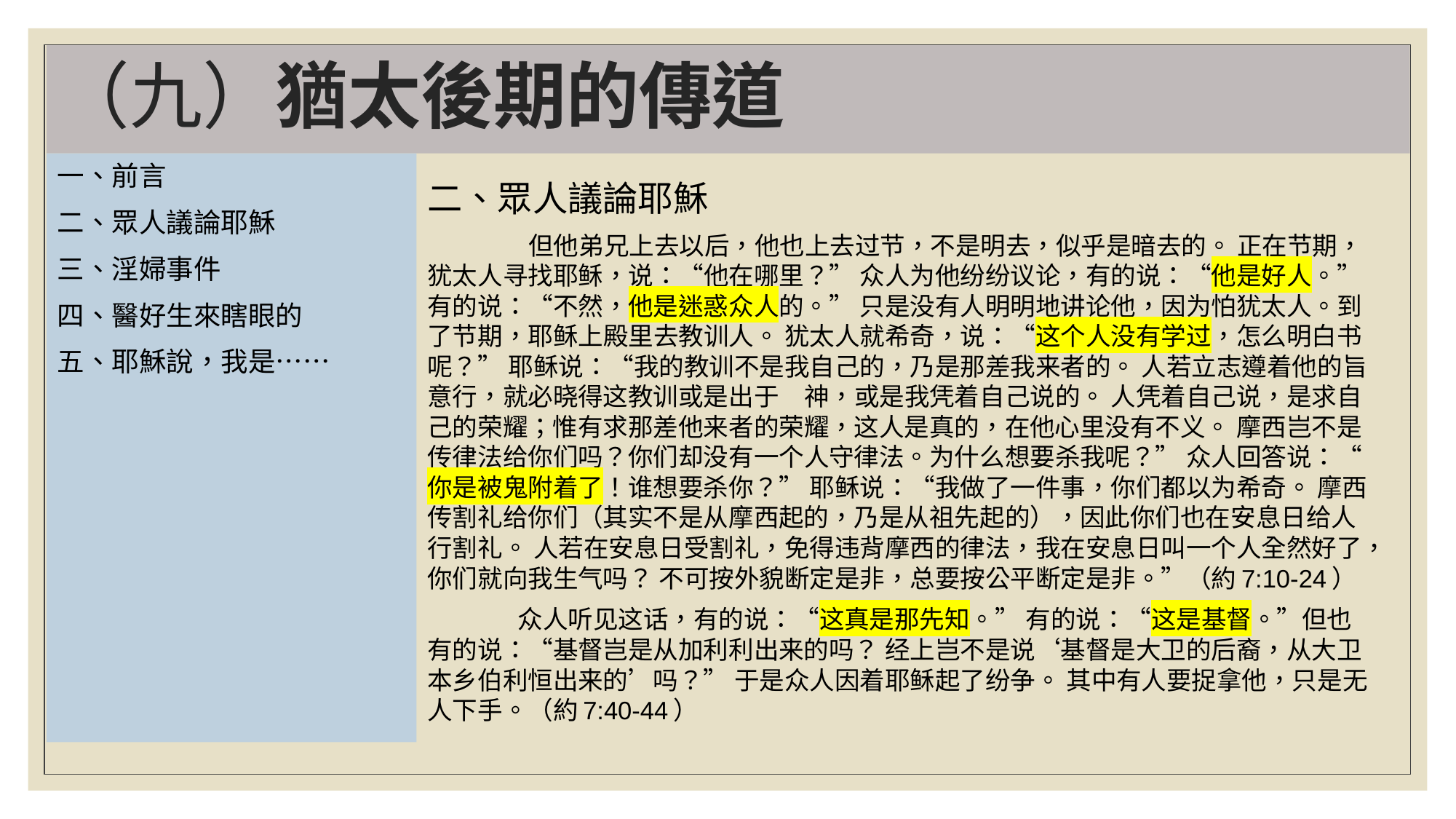

# （九）猶太後期的傳道
一、前言
二、眾人議論耶穌
三、淫婦事件
四、醫好生來瞎眼的
五、耶穌說，我是……

二、眾人議論耶穌
	 但他弟兄上去以后，他也上去过节，不是明去，似乎是暗去的。 正在节期，犹太人寻找耶稣，说：“他在哪里？” 众人为他纷纷议论，有的说：“他是好人。”有的说：“不然，他是迷惑众人的。” 只是没有人明明地讲论他，因为怕犹太人。到了节期，耶稣上殿里去教训人。 犹太人就希奇，说：“这个人没有学过，怎么明白书呢？” 耶稣说：“我的教训不是我自己的，乃是那差我来者的。 人若立志遵着他的旨意行，就必晓得这教训或是出于　神，或是我凭着自己说的。 人凭着自己说，是求自己的荣耀；惟有求那差他来者的荣耀，这人是真的，在他心里没有不义。 摩西岂不是传律法给你们吗？你们却没有一个人守律法。为什么想要杀我呢？” 众人回答说：“你是被鬼附着了！谁想要杀你？” 耶稣说：“我做了一件事，你们都以为希奇。 摩西传割礼给你们（其实不是从摩西起的，乃是从祖先起的），因此你们也在安息日给人行割礼。 人若在安息日受割礼，免得违背摩西的律法，我在安息日叫一个人全然好了，你们就向我生气吗？ 不可按外貌断定是非，总要按公平断定是非。”（約7:10-24）
	众人听见这话，有的说：“这真是那先知。” 有的说：“这是基督。”但也有的说：“基督岂是从加利利出来的吗？ 经上岂不是说‘基督是大卫的后裔，从大卫本乡伯利恒出来的’吗？” 于是众人因着耶稣起了纷争。 其中有人要捉拿他，只是无人下手。（約7:40-44）